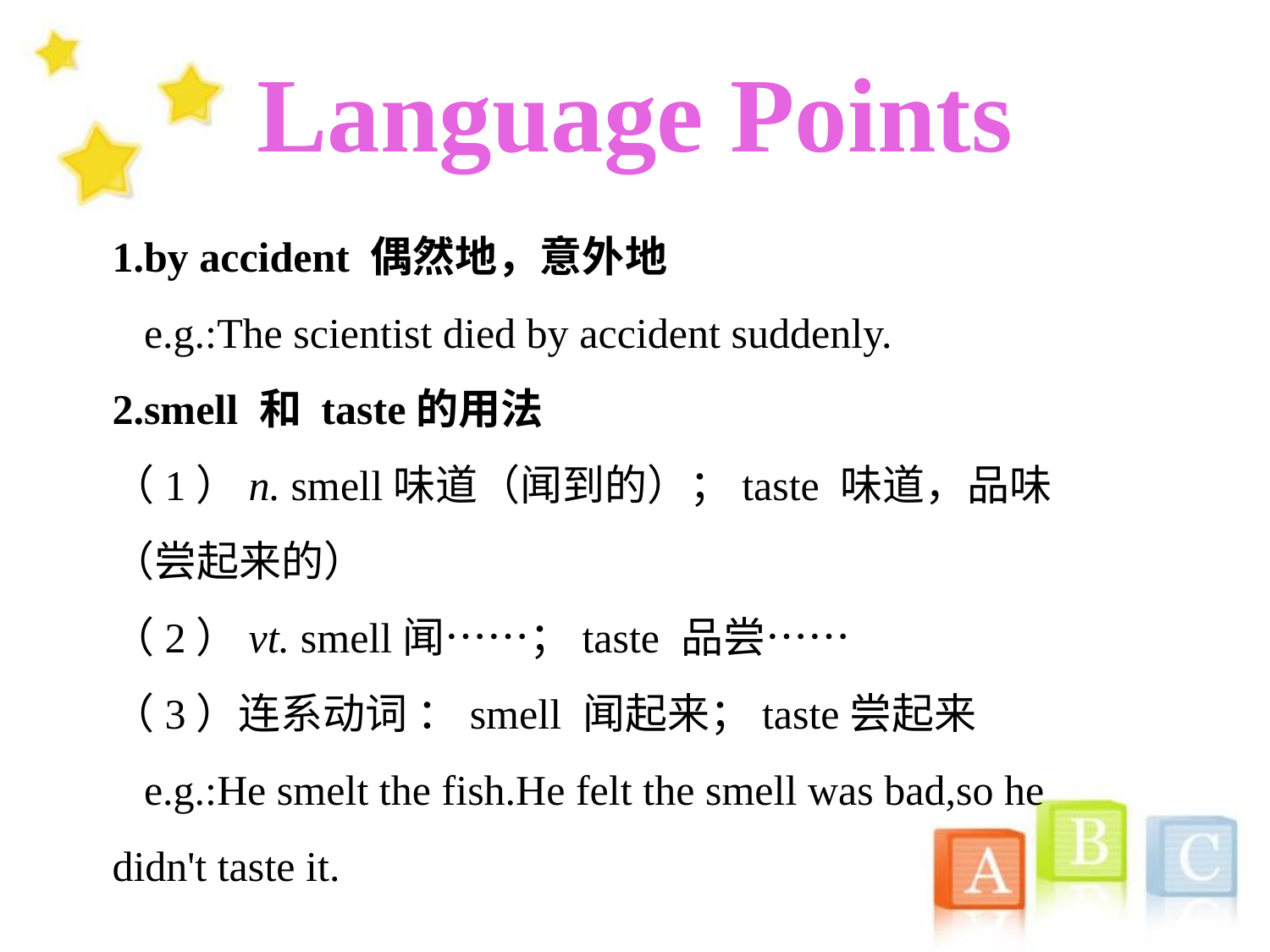

Language Points
1.by accident 偶然地，意外地
   e.g.:The scientist died by accident suddenly.
2.smell 和 taste的用法
（1）n. smell味道（闻到的）；taste 味道，品味（尝起来的）
（2）vt. smell闻……；taste 品尝……
（3）连系动词 ：smell 闻起来；taste尝起来
   e.g.:He smelt the fish.He felt the smell was bad,so he didn't taste it.